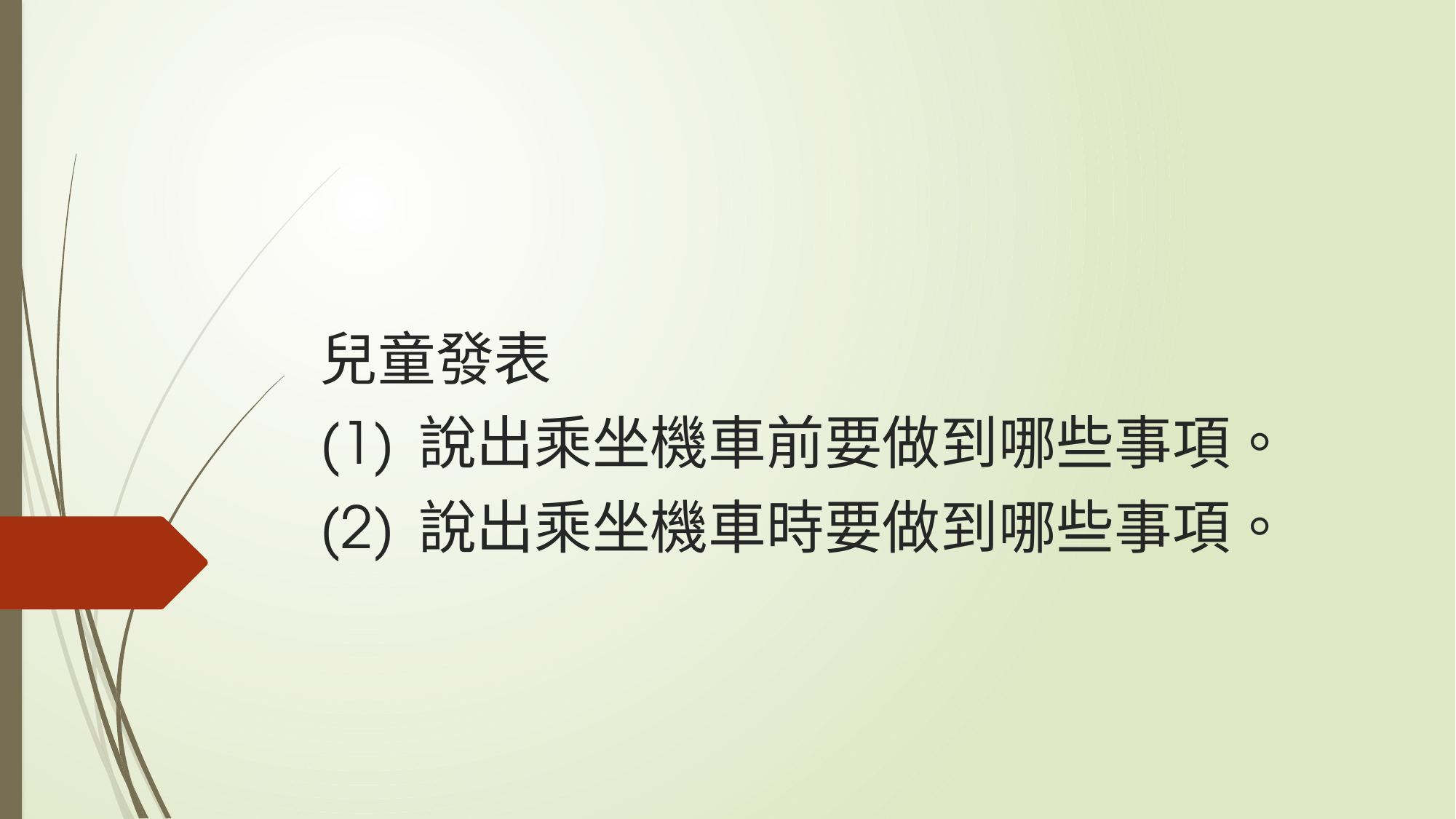

# 兒童發表 (1) 說出乘坐機車前要做到哪些事項。 (2) 說出乘坐機車時要做到哪些事項。